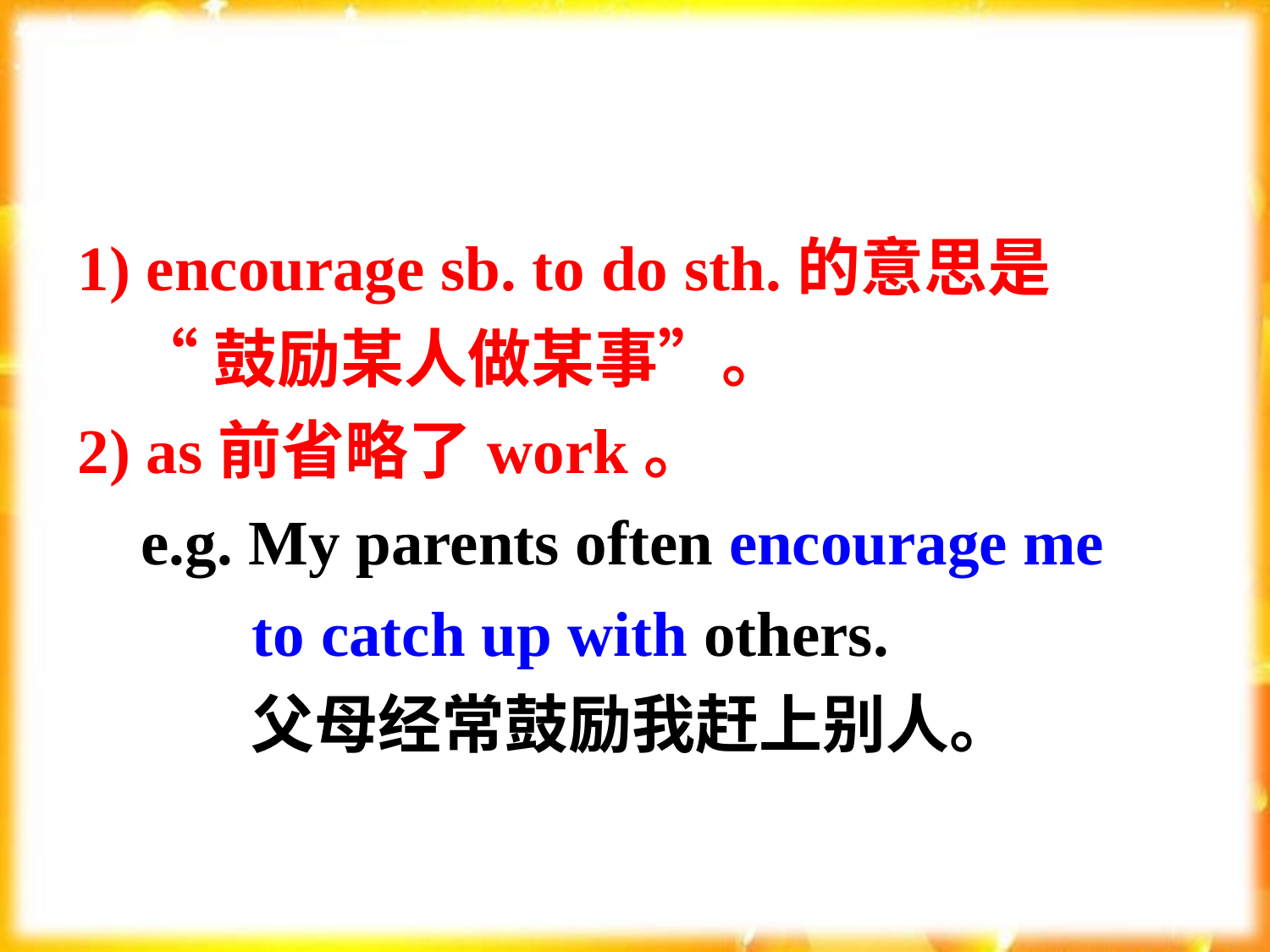

1) encourage sb. to do sth.的意思是
    “鼓励某人做某事”。
2) as前省略了work。
    e.g. My parents often encourage me
           to catch up with others.
           父母经常鼓励我赶上别人。